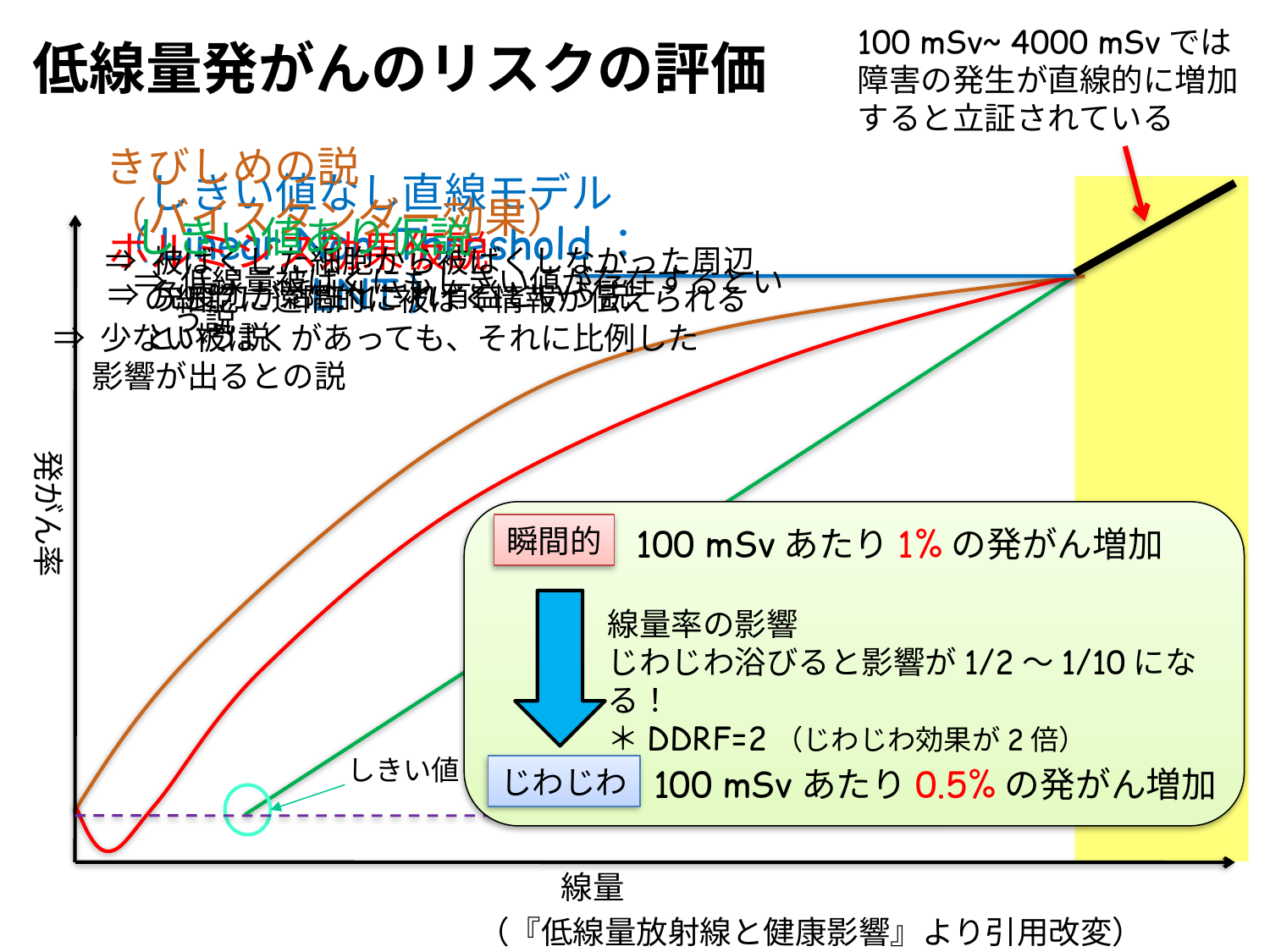

# 低線量発がんのリスクの評価
100 mSv~ 4000 mSvでは障害の発生が直線的に増加すると立証されている
きびしめの説
（バイスタンダー効果）
⇒ 被ばくした細胞から被ばくしなかった周辺
　 の細胞に遠隔的に被ばく情報が伝えられる
　 という説
しきい値なし直線モデル
（Linear Non-Threshold：LNT）
⇒ 少ない被ばくがあっても、それに比例した
　 影響が出るとの説

しきい値あり仮説
⇒ 低線量被ばくにもしきい値が存在するとい
　 う説
発がん率
自然発生
レベル
線量
ホルミシス効果仮説
⇒ 免疫力が活性化され有益という説

瞬間的
100 mSvあたり1%の発がん増加
高線量
領域

線量率の影響
じわじわ浴びると影響が1/2～1/10になる！
＊DDRF=2（じわじわ効果が2倍）
じわじわ
100 mSvあたり0.5%の発がん増加
しきい値（数十mSv）

（『低線量放射線と健康影響』より引用改変）